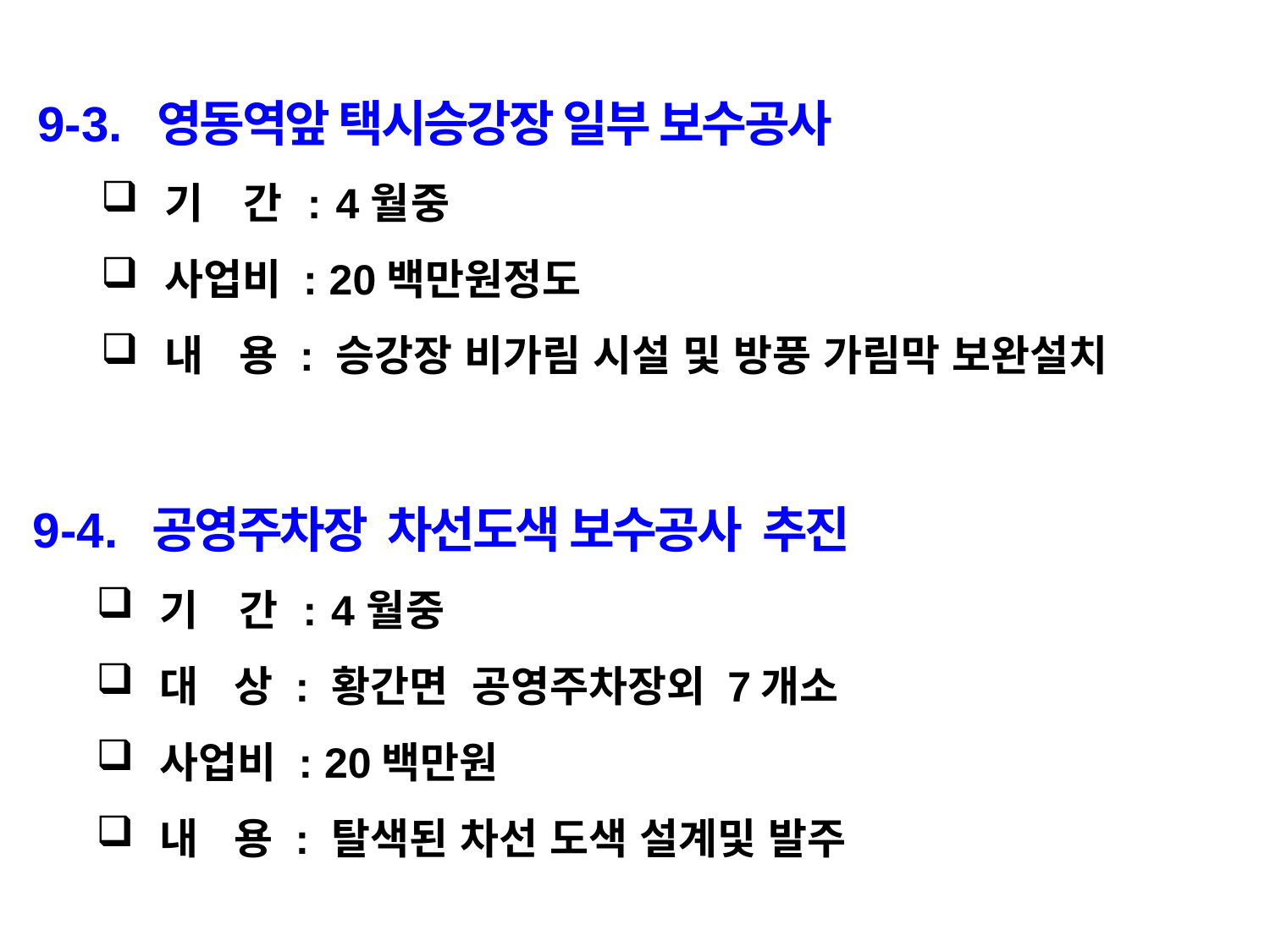

9-3.  영동역앞 택시승강장 일부 보수공사
기   간 : 4월중
사업비 : 20백만원정도
내   용 : 승강장 비가림 시설 및 방풍 가림막 보완설치

9-4.  공영주차장  차선도색 보수공사  추진
기   간 : 4월중
대   상 : 황간면  공영주차장외 7개소
사업비 : 20백만원
내   용 : 탈색된 차선 도색 설계및 발주